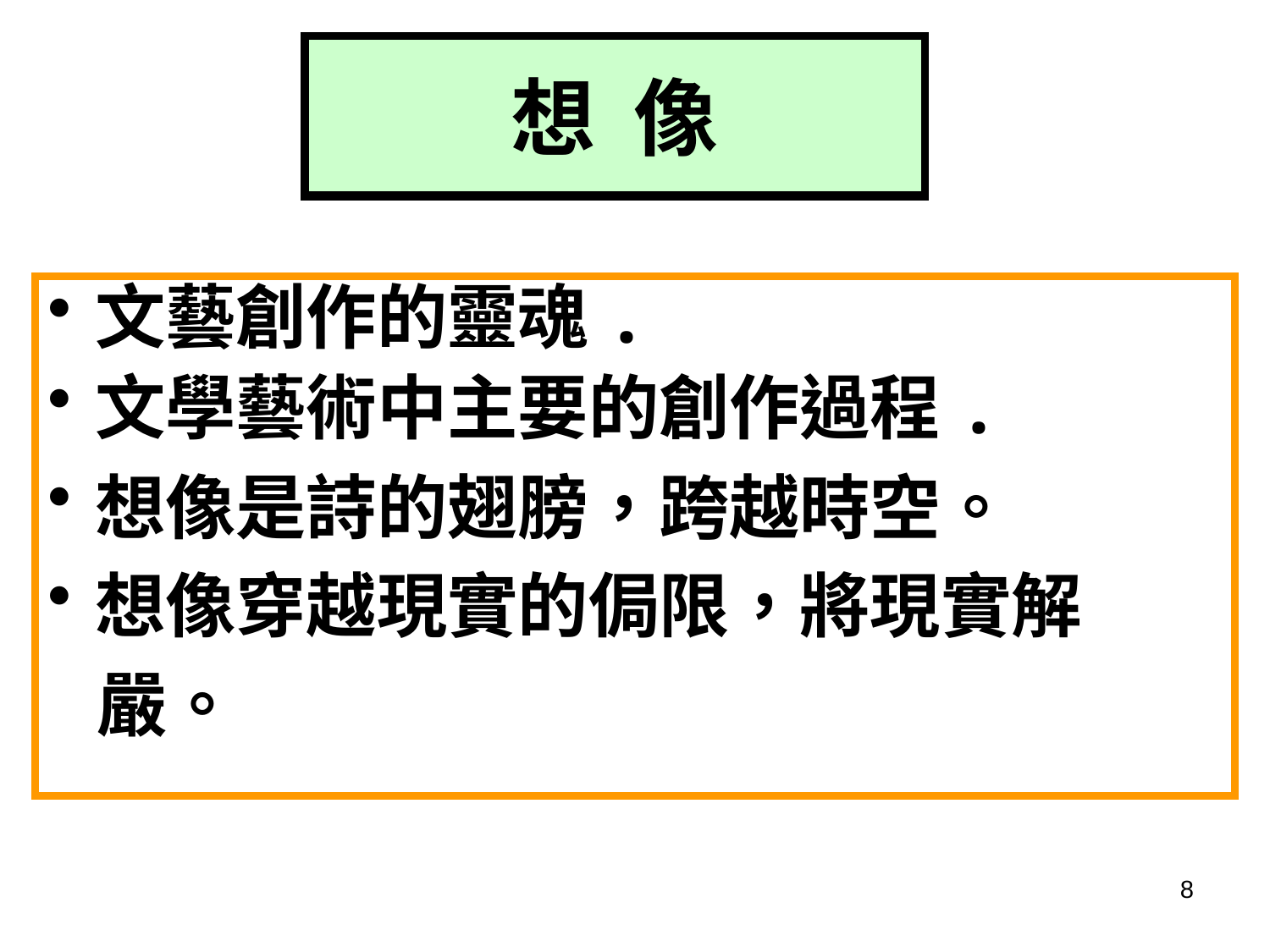

想  像
# 想  像
文藝創作的靈魂.
文學藝術中主要的創作過程.
想像是詩的翅膀，跨越時空。
想像穿越現實的侷限，將現實解
  嚴。

8